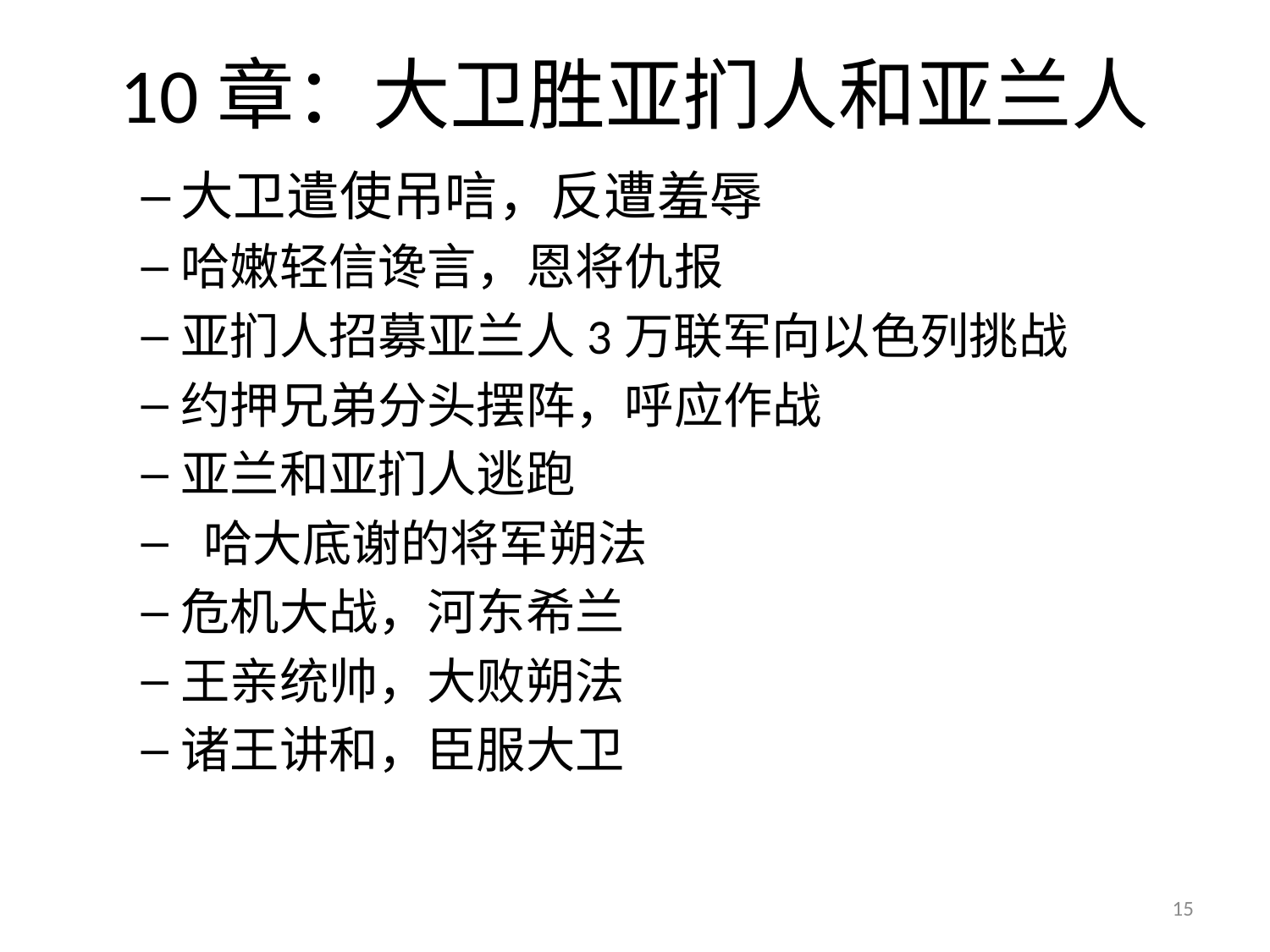

# 10章：大卫胜亚扪人和亚兰人
大卫遣使吊唁，反遭羞辱
哈嫩轻信谗言，恩将仇报
亚扪人招募亚兰人3万联军向以色列挑战
约押兄弟分头摆阵，呼应作战
亚兰和亚扪人逃跑
 哈大底谢的将军朔法
危机大战，河东希兰
王亲统帅，大败朔法
诸王讲和，臣服大卫
15